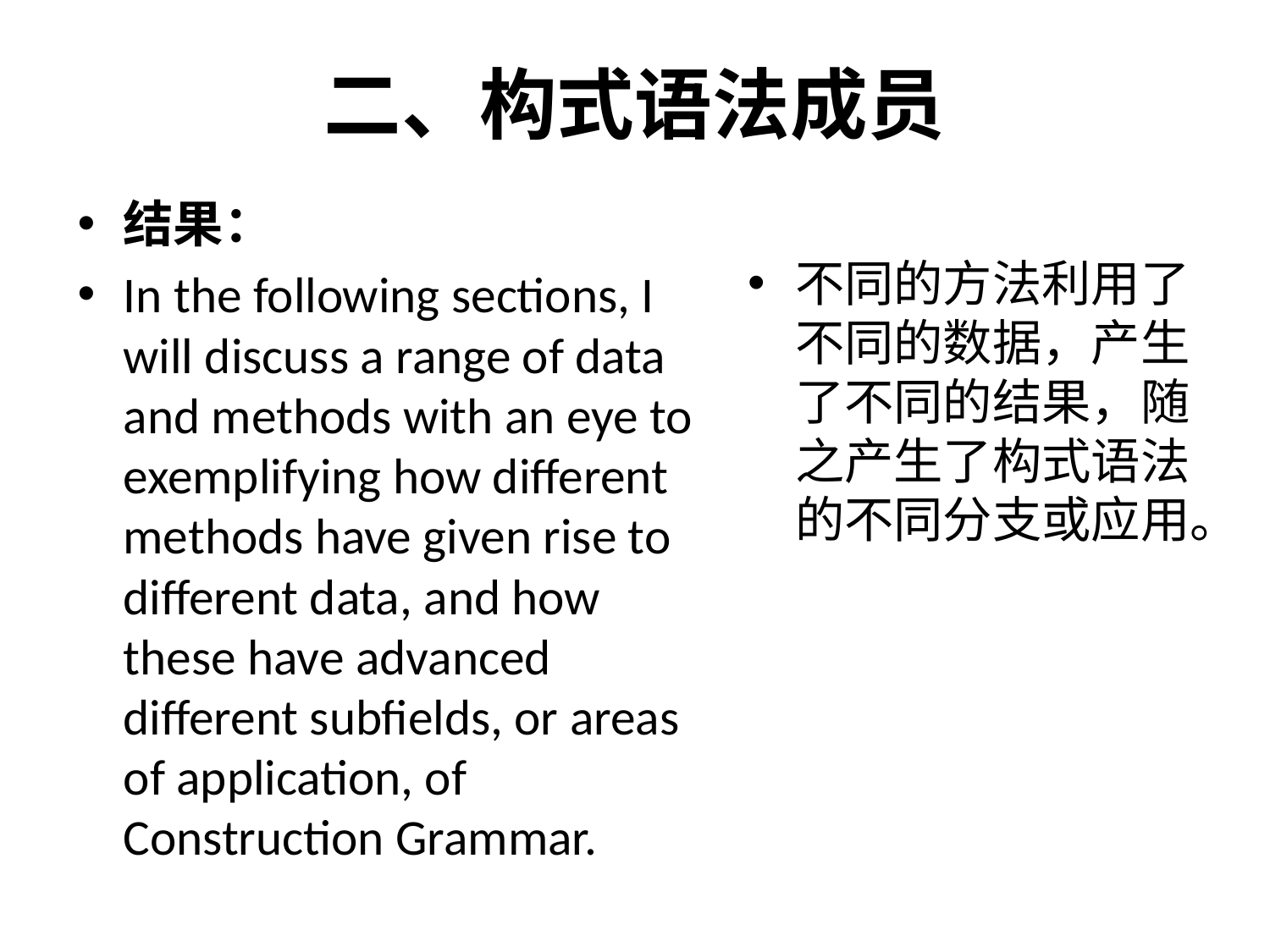

# 二、构式语法成员
结果：
In the following sections, I will discuss a range of data and methods with an eye to exemplifying how different methods have given rise to different data, and how these have advanced different subfields, or areas of application, of Construction Grammar.
不同的方法利用了不同的数据，产生了不同的结果，随之产生了构式语法的不同分支或应用。